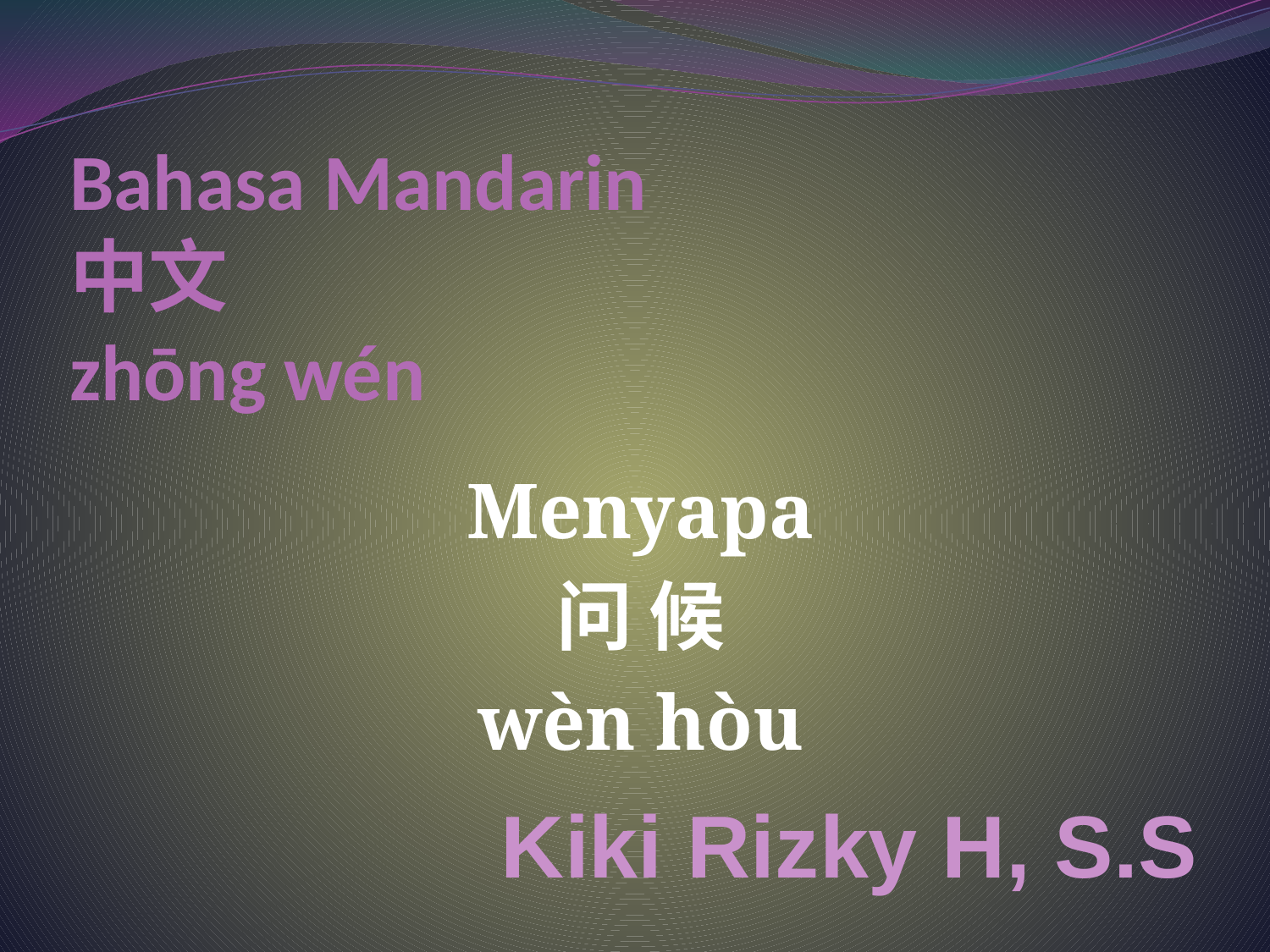

# Bahasa Mandarin 中文 zhōng wén
Menyapa
问 候
wèn hòu
Kiki Rizky H, S.S